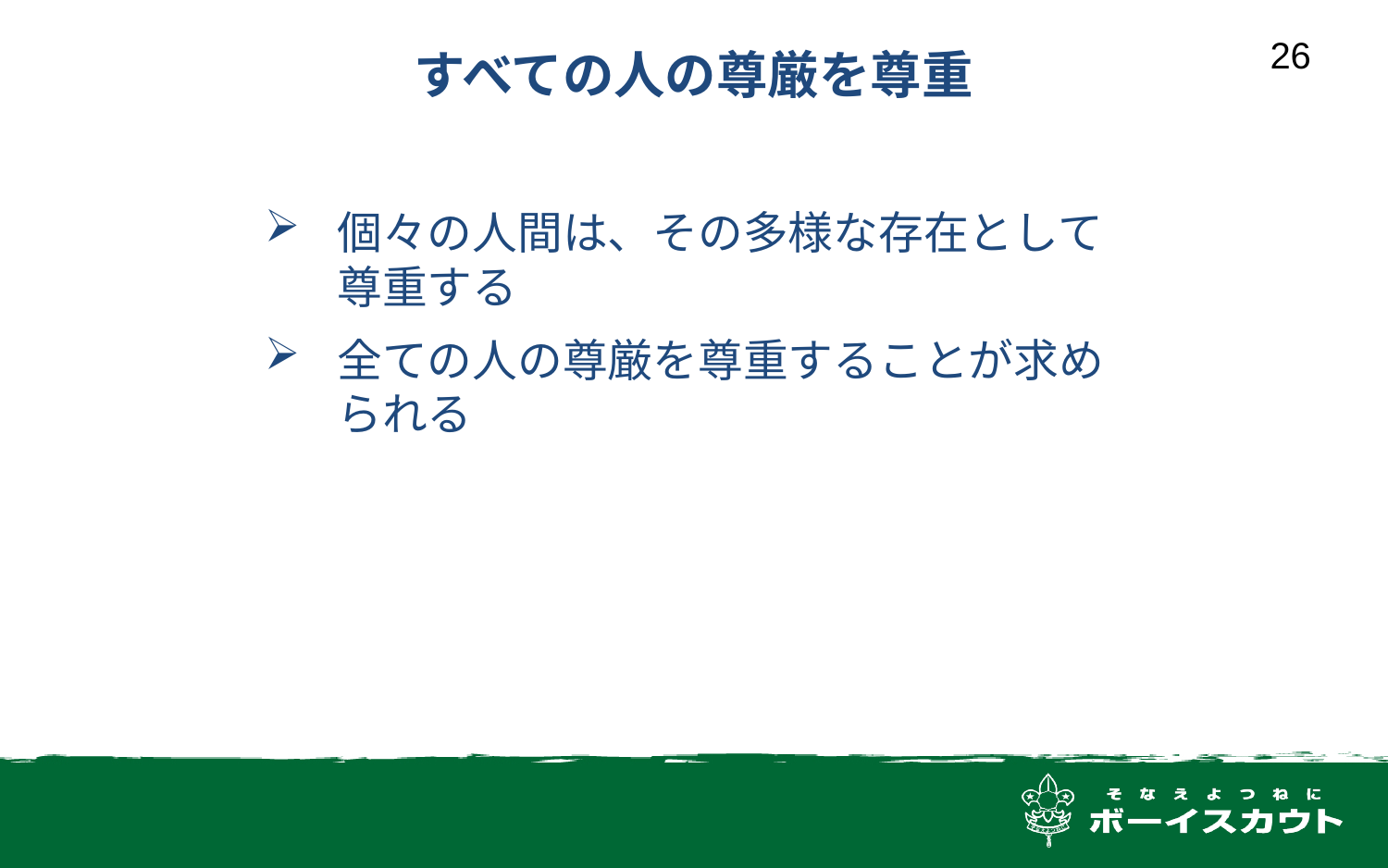

26
すべての人の尊厳を尊重
個々の人間は、その多様な存在として尊重する
全ての人の尊厳を尊重することが求められる